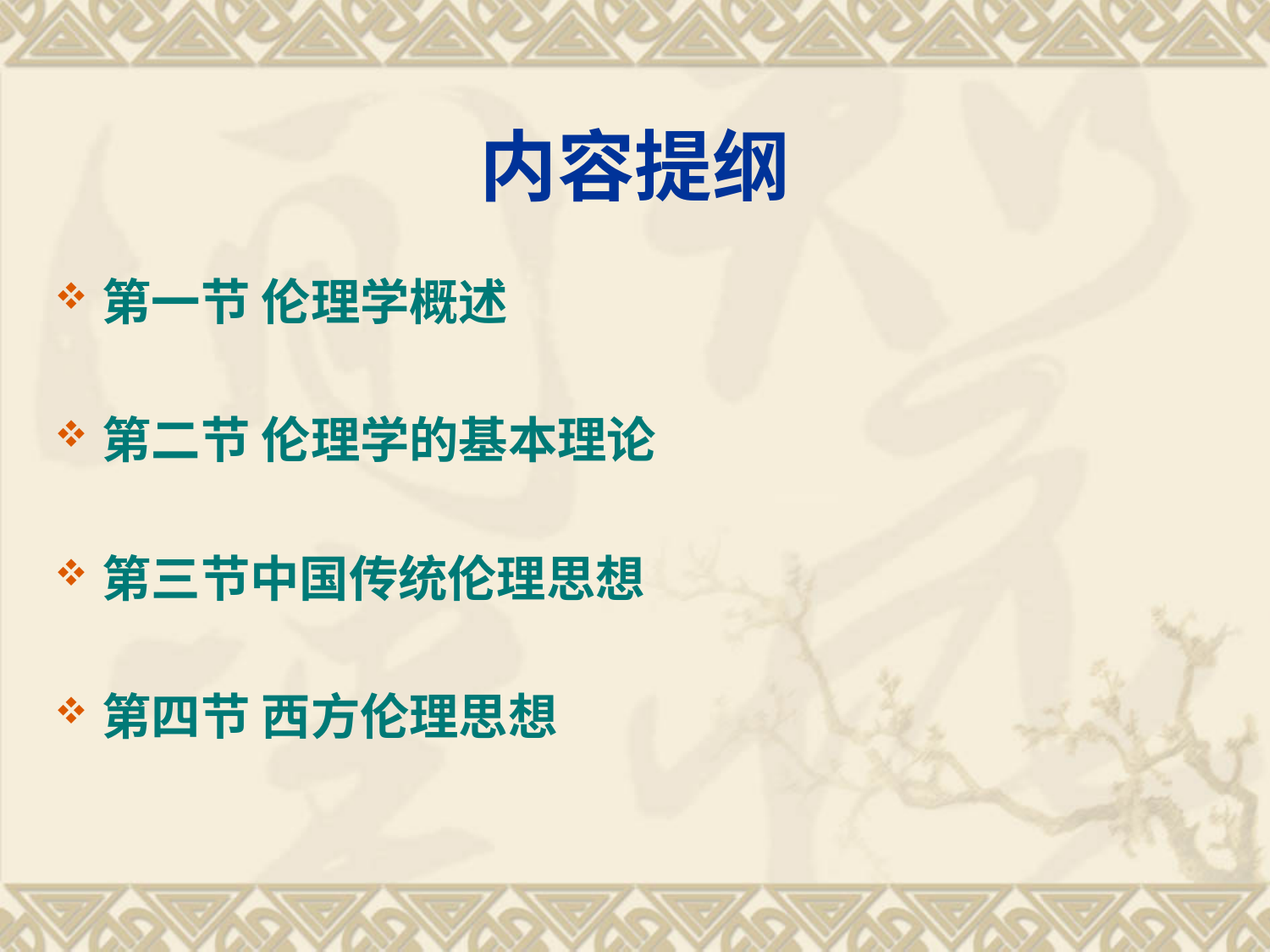

# 内容提纲
第一节 伦理学概述

第二节 伦理学的基本理论

第三节中国传统伦理思想

第四节 西方伦理思想